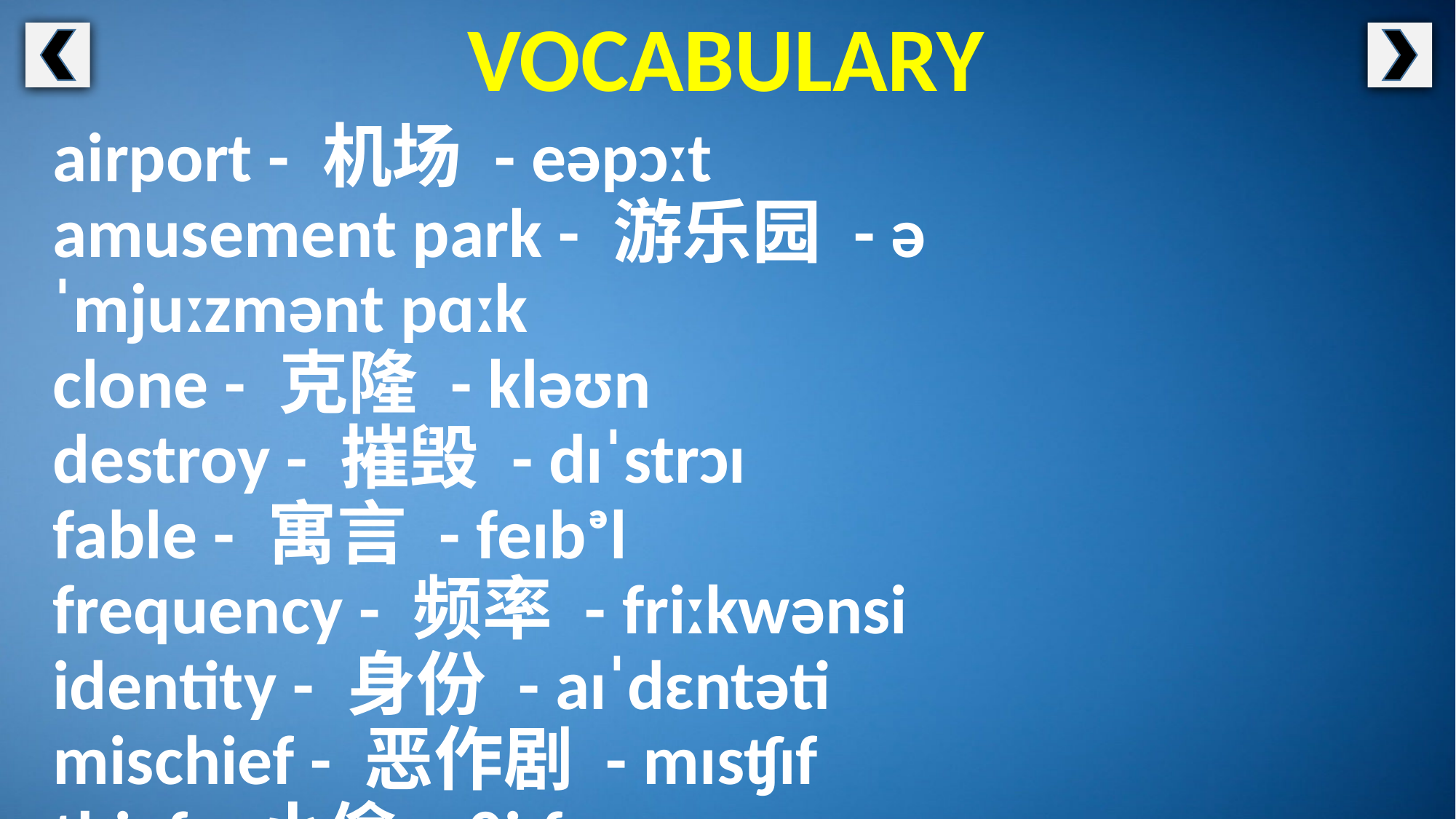

VOCABULARY
airport - 机场 - eəpɔːt
amusement park - 游乐园 - əˈmjuːzmənt pɑːk
clone - 克隆 - kləʊn
destroy - 摧毁 - dɪˈstrɔɪ
fable - 寓言 - feɪbᵊl
frequency - 频率 - friːkwənsi
identity - 身份 - aɪˈdɛntəti
mischief - 恶作剧 - mɪsʧɪf
thief - 小偷 - θiːf